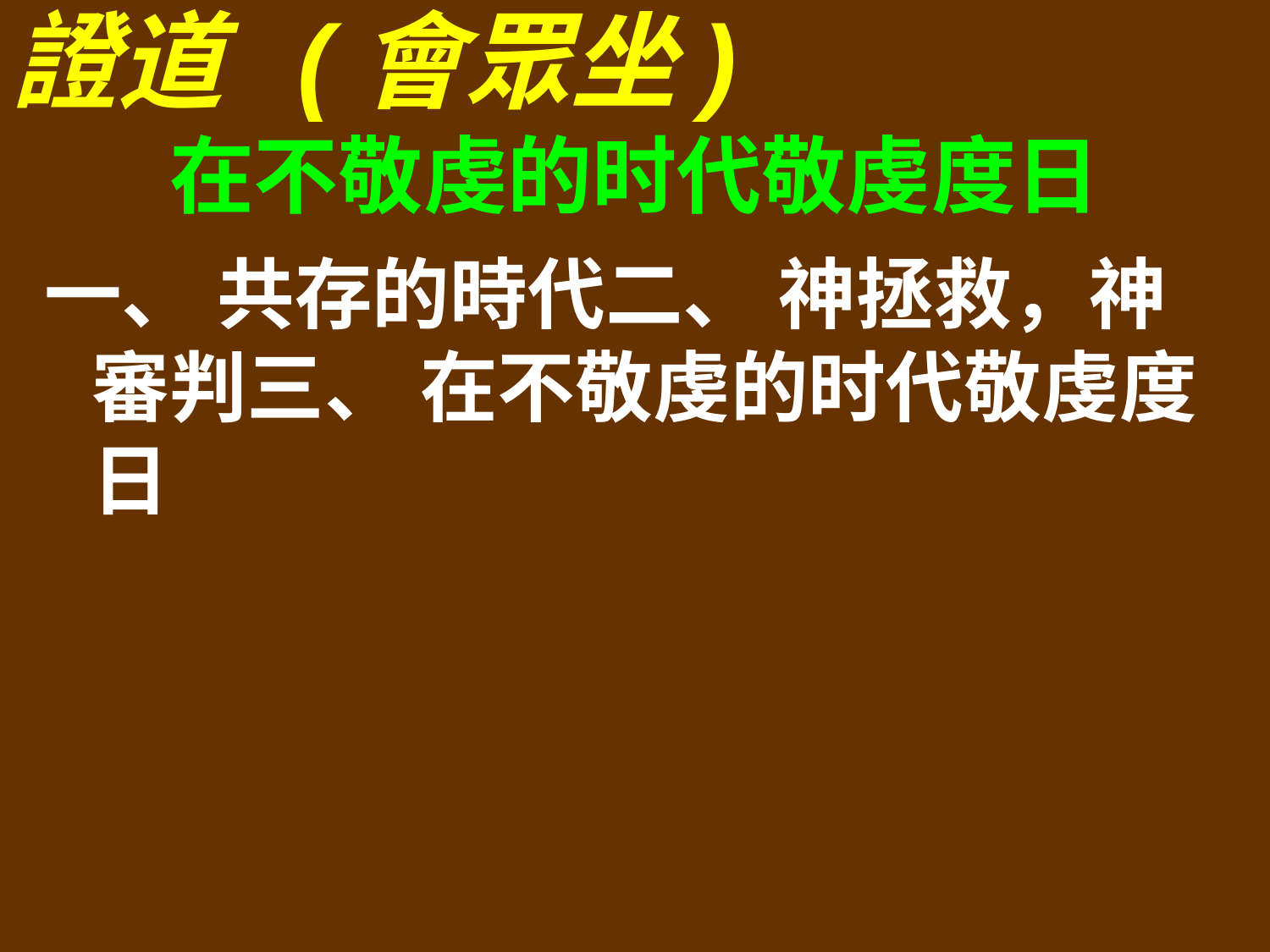

證道  (會眾坐)
在不敬虔的时代敬虔度日
一、 共存的時代二、 神拯救，神審判三、 在不敬虔的时代敬虔度日